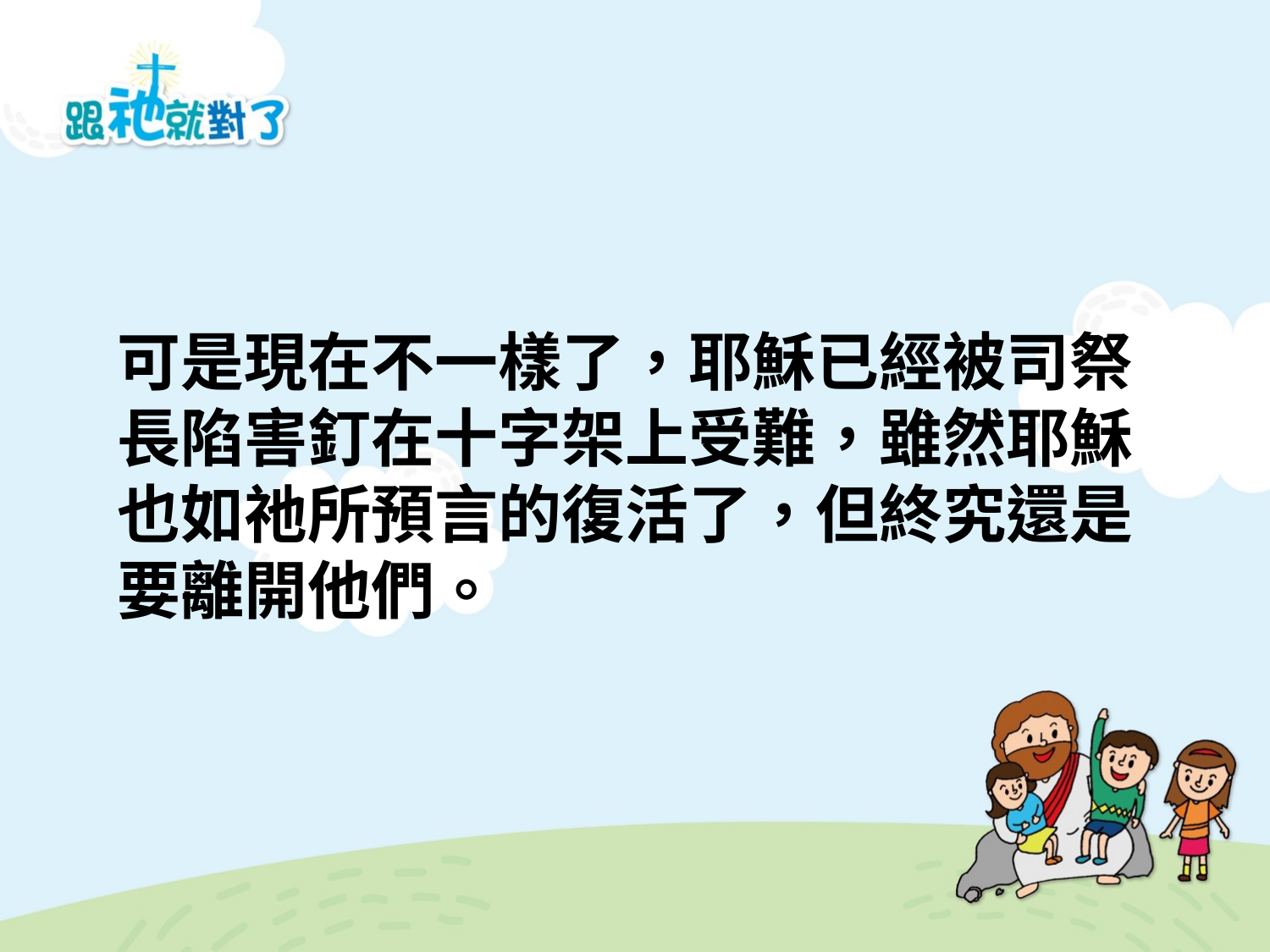

可是現在不一樣了，耶穌已經被司祭長陷害釘在十字架上受難，雖然耶穌也如祂所預言的復活了，但終究還是要離開他們。